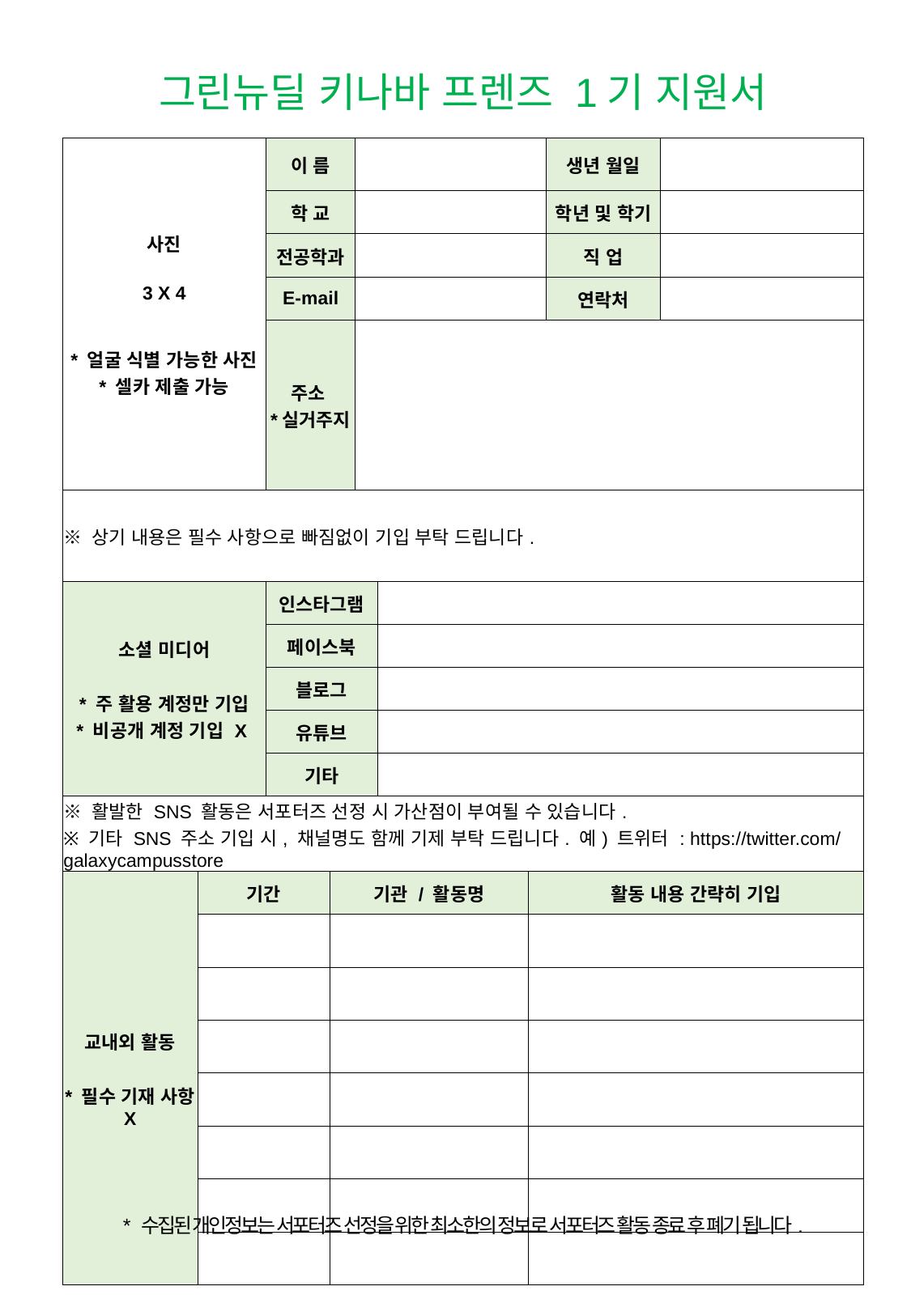

그린뉴딜 키나바 프렌즈 1기 지원서
| 사진 3 X 4 \* 얼굴 식별 가능한 사진 \* 셀카 제출 가능 | 이름 | 이 름 |  |  |  | 생년 월일 | 생년 월일 |  |
| --- | --- | --- | --- | --- | --- | --- | --- | --- |
|  | 학교 | 학 교 | 00대학교 |  |  | 학년 및 학기 | 학년 및 학기 |  |
|  | 전공학과 | 전공학과 | 00학과 |  |  | 상태 | 직 업 |  |
|  | 갤.캠.스 아이디 | E-mail | 00학과 / 없을 시 공란 |  |  | 연락처 | 연락처 |  |
|  | 주소 \*실거주지 | 주소 \*실거주지 | 00시 00구 00동 상세주소 기입 |  |  |  |  |  |
| ※ 상기 내용은 필수 사항으로 빠짐없이 기입 부탁 드립니다. |  |  |  |  |  |  |  |  |
| 소셜 미디어 \* 주 활용 계정만 기입 \* 비공개 계정 기입 X |  | 인스타그램 |  |  |  |  |  |  |
|  |  | 페이스북 |  |  |  |  |  |  |
|  |  | 블로그 |  |  |  |  |  |  |
|  |  | 유튜브 |  |  |  |  |  |  |
|  |  | 기타 |  |  |  |  |  |  |
| ※ 활발한 SNS 활동은 서포터즈 선정 시 가산점이 부여될 수 있습니다. ※ 기타 SNS 주소 기입 시, 채널명도 함께 기제 부탁 드립니다. 예) 트위터 : https://twitter.com/galaxycampusstore |  |  |  |  |  |  |  |  |
| 교내외 활동 \* 필수 기재 사항 X | 기간 |  | 기관 / 활동명 |  |  | 활동 내용 간략히 기입 |  |  |
|  |  |  |  |  |  |  |  |  |
|  |  |  |  |  |  |  |  |  |
|  |  |  |  |  |  |  |  |  |
|  |  |  |  |  |  |  |  |  |
|  |  |  |  |  |  |  |  |  |
|  |  |  |  |  |  |  |  |  |
|  |  |  |  |  |  |  |  |  |
* 수집된 개인정보는 서포터즈 선정을 위한 최소한의 정보로 서포터즈 활동 종료 후 폐기 됩니다.